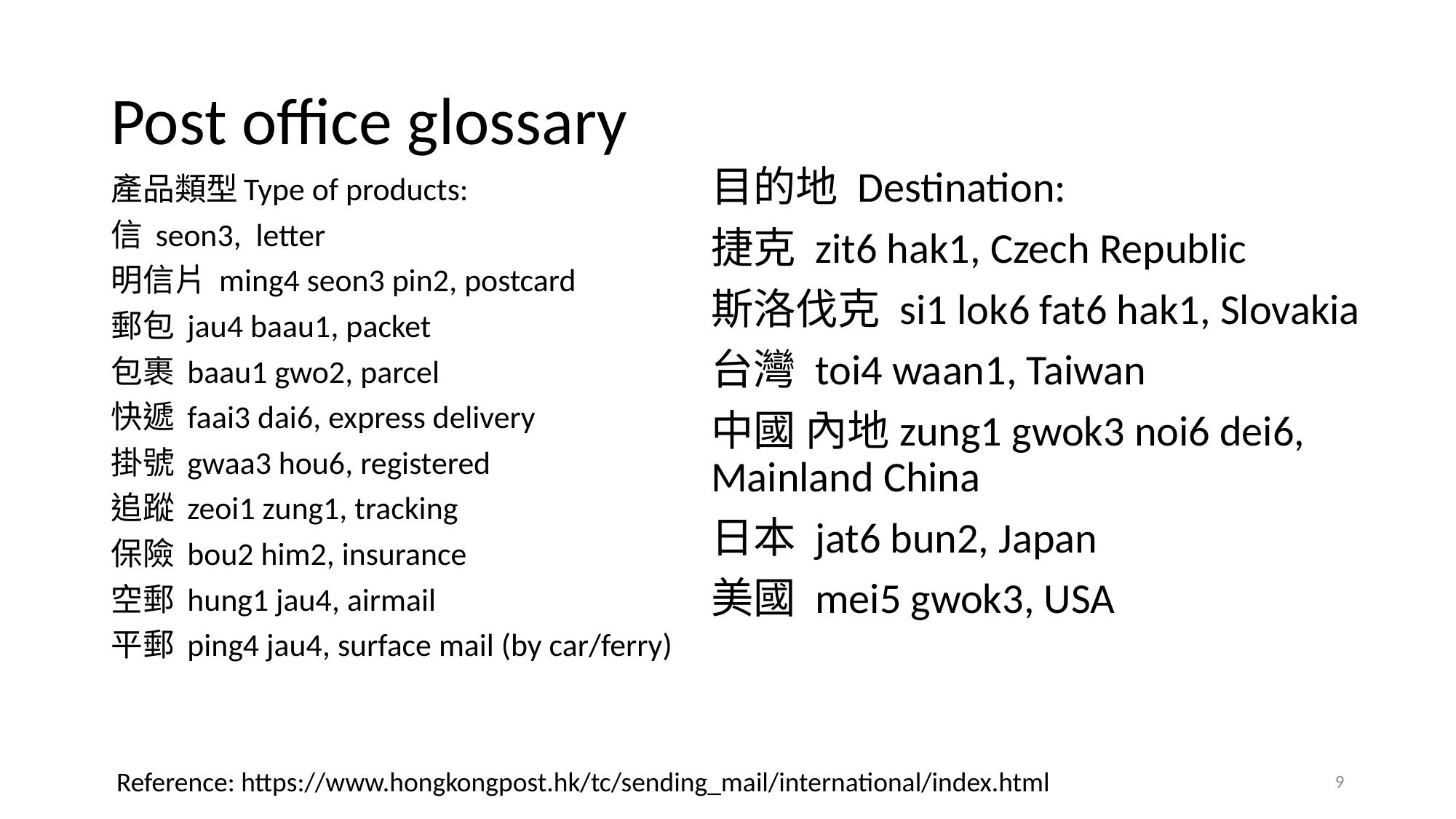

# Post office glossary
目的地 Destination:
捷克 zit6 hak1, Czech Republic
斯洛伐克 si1 lok6 fat6 hak1, Slovakia
台灣 toi4 waan1, Taiwan
中國 內地zung1 gwok3 noi6 dei6, Mainland China
日本 jat6 bun2, Japan
美國 mei5 gwok3, USA

產品類型Type of products:
信 seon3,  letter
明信片 ming4 seon3 pin2, postcard
郵包 jau4 baau1, packet
包裹 baau1 gwo2, parcel
快遞 faai3 dai6, express delivery
掛號 gwaa3 hou6, registered
追蹤 zeoi1 zung1, tracking
保險 bou2 him2, insurance
空郵 hung1 jau4, airmail
平郵 ping4 jau4, surface mail (by car/ferry)

Reference: https://www.hongkongpost.hk/tc/sending_mail/international/index.html
9